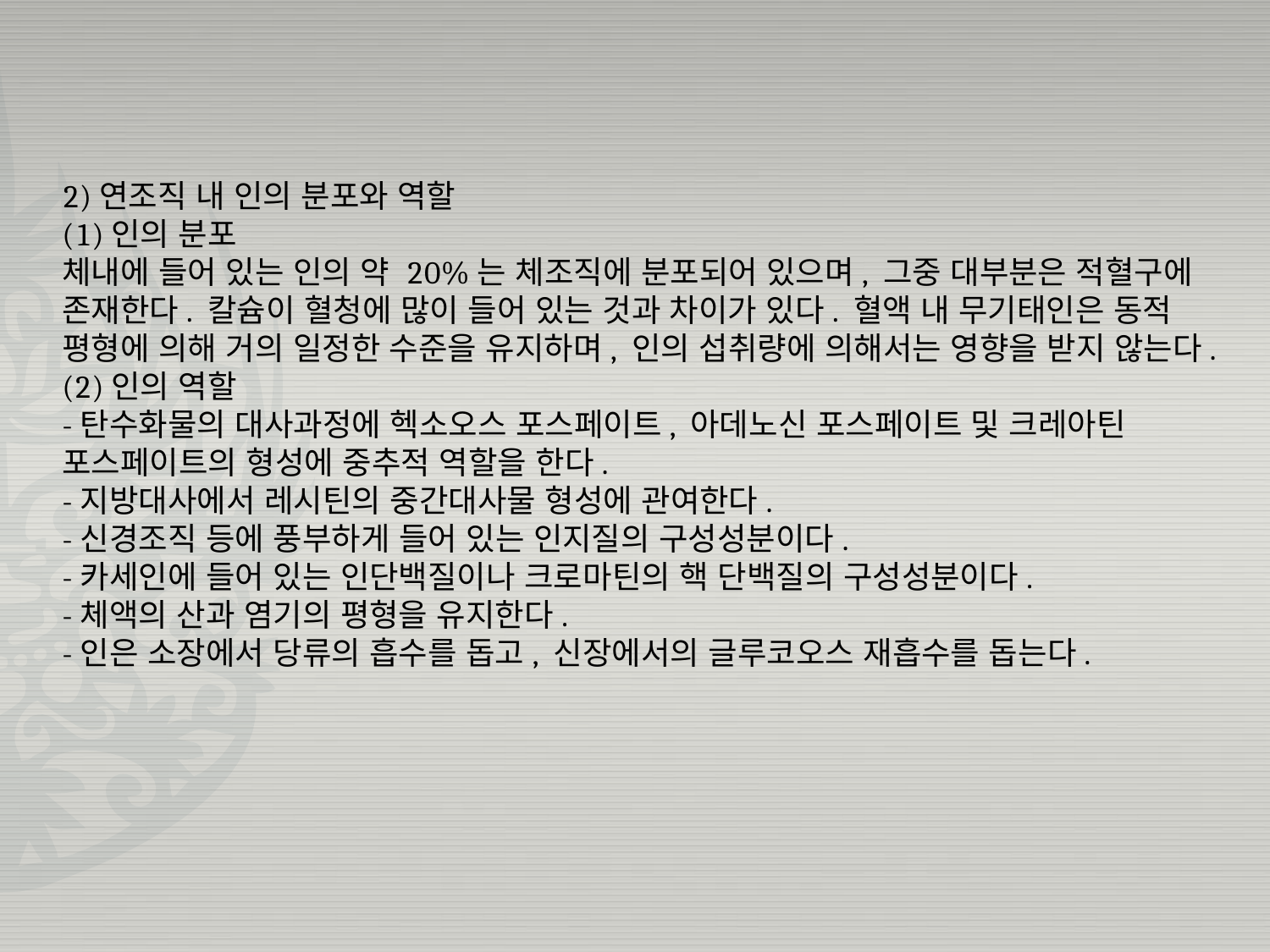

2)연조직 내 인의 분포와 역할
(1)인의 분포
체내에 들어 있는 인의 약 20%는 체조직에 분포되어 있으며, 그중 대부분은 적혈구에 존재한다. 칼슘이 혈청에 많이 들어 있는 것과 차이가 있다. 혈액 내 무기태인은 동적 평형에 의해 거의 일정한 수준을 유지하며, 인의 섭취량에 의해서는 영향을 받지 않는다.
(2)인의 역할
-탄수화물의 대사과정에 헥소오스 포스페이트, 아데노신 포스페이트 및 크레아틴 포스페이트의 형성에 중추적 역할을 한다.
-지방대사에서 레시틴의 중간대사물 형성에 관여한다.
-신경조직 등에 풍부하게 들어 있는 인지질의 구성성분이다.
-카세인에 들어 있는 인단백질이나 크로마틴의 핵 단백질의 구성성분이다.
-체액의 산과 염기의 평형을 유지한다.
-인은 소장에서 당류의 흡수를 돕고, 신장에서의 글루코오스 재흡수를 돕는다.